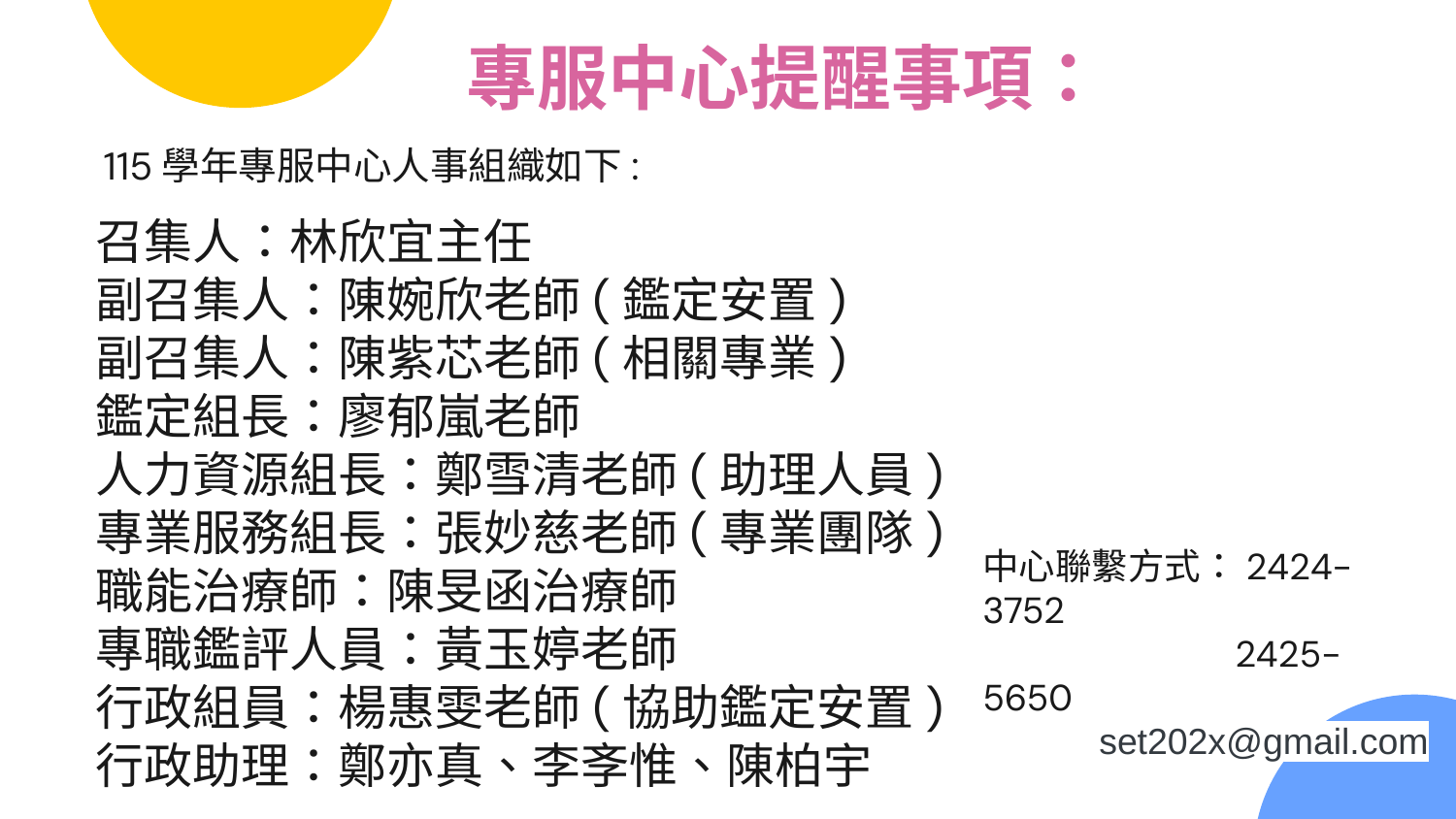

# 專服中心提醒事項：
115學年專服中心人事組織如下:
召集人：林欣宜主任
副召集人：陳婉欣老師(鑑定安置)
副召集人：陳紫芯老師(相關專業)
鑑定組長：廖郁嵐老師
人力資源組長：鄭雪清老師(助理人員)
專業服務組長：張妙慈老師(專業團隊)
職能治療師：陳旻函治療師
專職鑑評人員：黃玉婷老師
行政組員：楊惠雯老師(協助鑑定安置)
行政助理：鄭亦真、李斈惟、陳柏宇
中心聯繫方式：2424-3752
                          2425-5650
            set202x@gmail.com